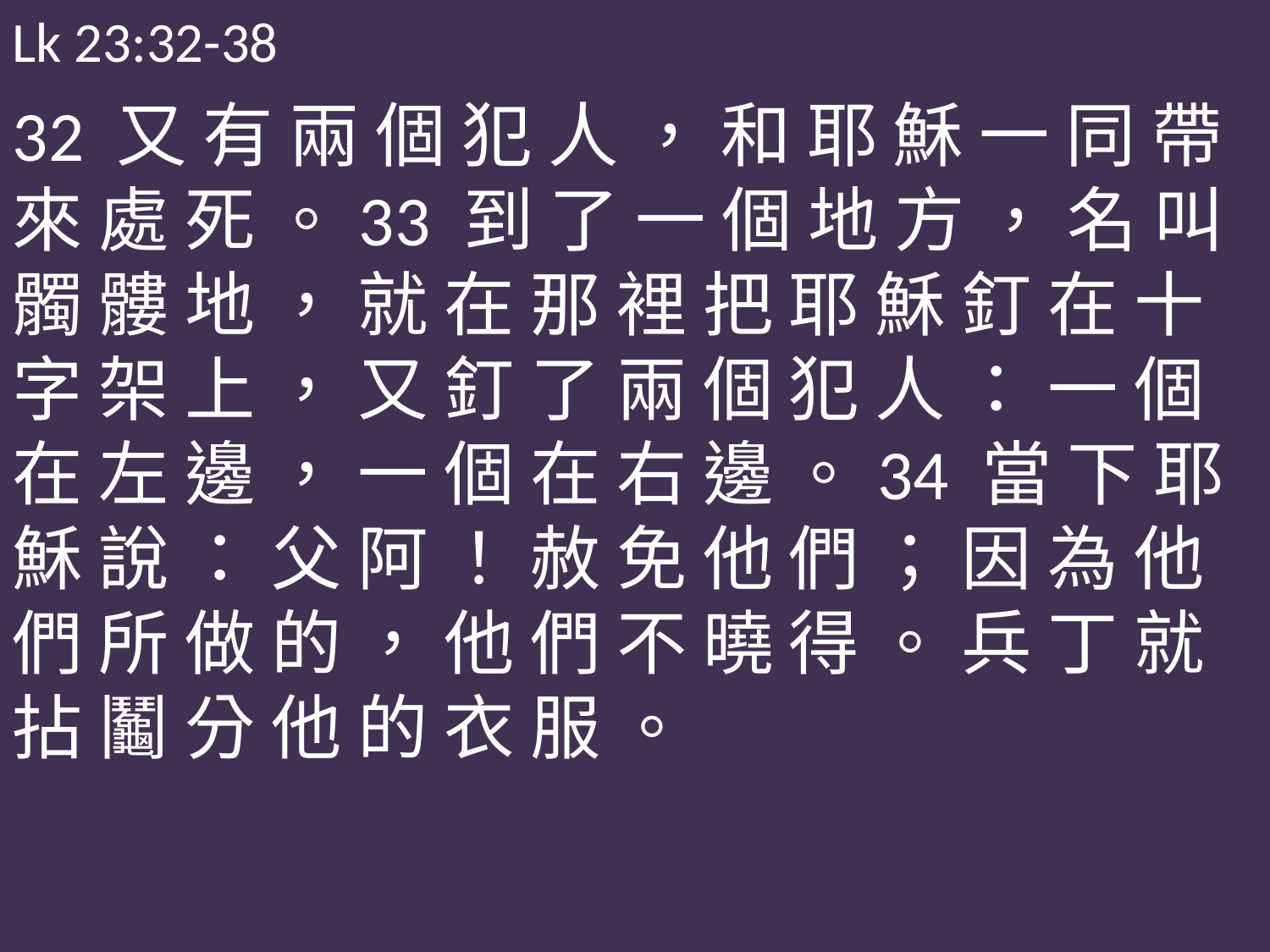

Lk 23:32-38
32 又 有 兩 個 犯 人 ， 和 耶 穌 一 同 帶 來 處 死 。33 到 了 一 個 地 方 ， 名 叫 髑 髏 地 ， 就 在 那 裡 把 耶 穌 釘 在 十 字 架 上 ， 又 釘 了 兩 個 犯 人 ： 一 個 在 左 邊 ， 一 個 在 右 邊 。34 當 下 耶 穌 說 ： 父 阿 ！ 赦 免 他 們 ； 因 為 他 們 所 做 的 ， 他 們 不 曉 得 。 兵 丁 就 拈 鬮 分 他 的 衣 服 。